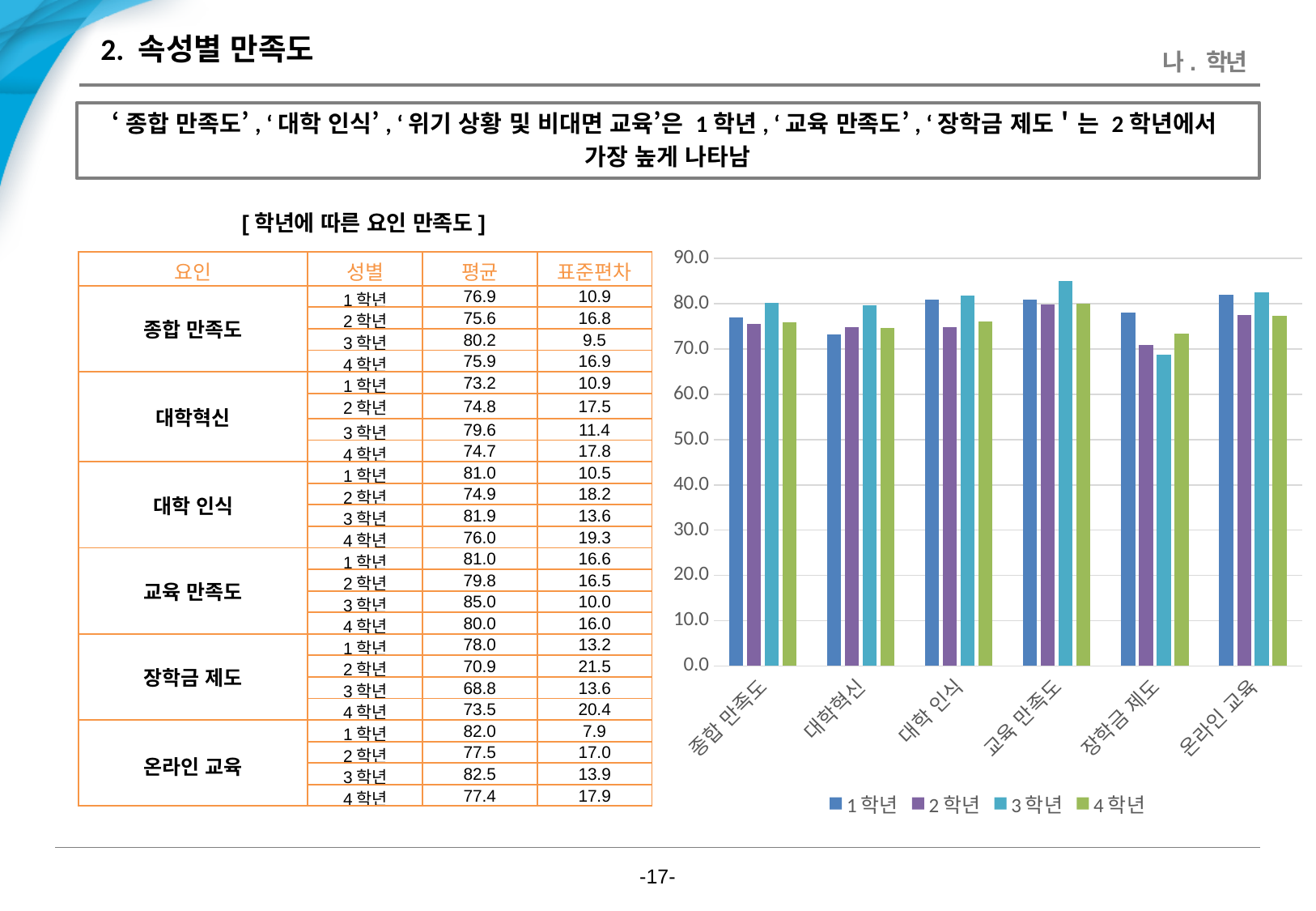

# 2. 속성별 만족도
나. 학년
‘종합 만족도’, ‘대학 인식’, ‘위기 상황 및 비대면 교육’은 1학년, ‘교육 만족도’, ‘장학금 제도＇는 2학년에서
가장 높게 나타남
[학년에 따른 요인 만족도]

### Chart

| Category | 1학년 | 2학년 | 3학년 | 4학년 |
|---|---|---|---|---|
| 종합 만족도 | 76.916666666 | 75.55118110196848 | 80.20833333374999 | 75.91563785987655 |
| 대학혁신 | 73.166666667 | 74.80314960653546 | 79.58333333249999 | 74.67078189246911 |
| 대학 인식 | 81.0 | 74.92125984251969 | 81.875 | 76.04938271604938 |
| 교육 만족도 | 81.0 | 79.80314960629921 | 85.0 | 80.0 |
| 장학금 제도 | 78.0 | 70.86614173228347 | 68.75 | 73.45679012345678 |
| 온라인 교육 | 82.0 | 77.48031496062993 | 82.5 | 77.4074074074074 |
| 요인 | 성별 | 평균 | 표준편차 |
| --- | --- | --- | --- |
| 종합 만족도 | 1학년 | 76.9 | 10.9 |
|  | 2학년 | 75.6 | 16.8 |
|  | 3학년 | 80.2 | 9.5 |
|  | 4학년 | 75.9 | 16.9 |
| 대학혁신 | 1학년 | 73.2 | 10.9 |
|  | 2학년 | 74.8 | 17.5 |
|  | 3학년 | 79.6 | 11.4 |
|  | 4학년 | 74.7 | 17.8 |
| 대학 인식 | 1학년 | 81.0 | 10.5 |
|  | 2학년 | 74.9 | 18.2 |
|  | 3학년 | 81.9 | 13.6 |
|  | 4학년 | 76.0 | 19.3 |
| 교육 만족도 | 1학년 | 81.0 | 16.6 |
|  | 2학년 | 79.8 | 16.5 |
|  | 3학년 | 85.0 | 10.0 |
|  | 4학년 | 80.0 | 16.0 |
| 장학금 제도 | 1학년 | 78.0 | 13.2 |
|  | 2학년 | 70.9 | 21.5 |
|  | 3학년 | 68.8 | 13.6 |
|  | 4학년 | 73.5 | 20.4 |
| 온라인 교육 | 1학년 | 82.0 | 7.9 |
|  | 2학년 | 77.5 | 17.0 |
|  | 3학년 | 82.5 | 13.9 |
|  | 4학년 | 77.4 | 17.9 |
-17-